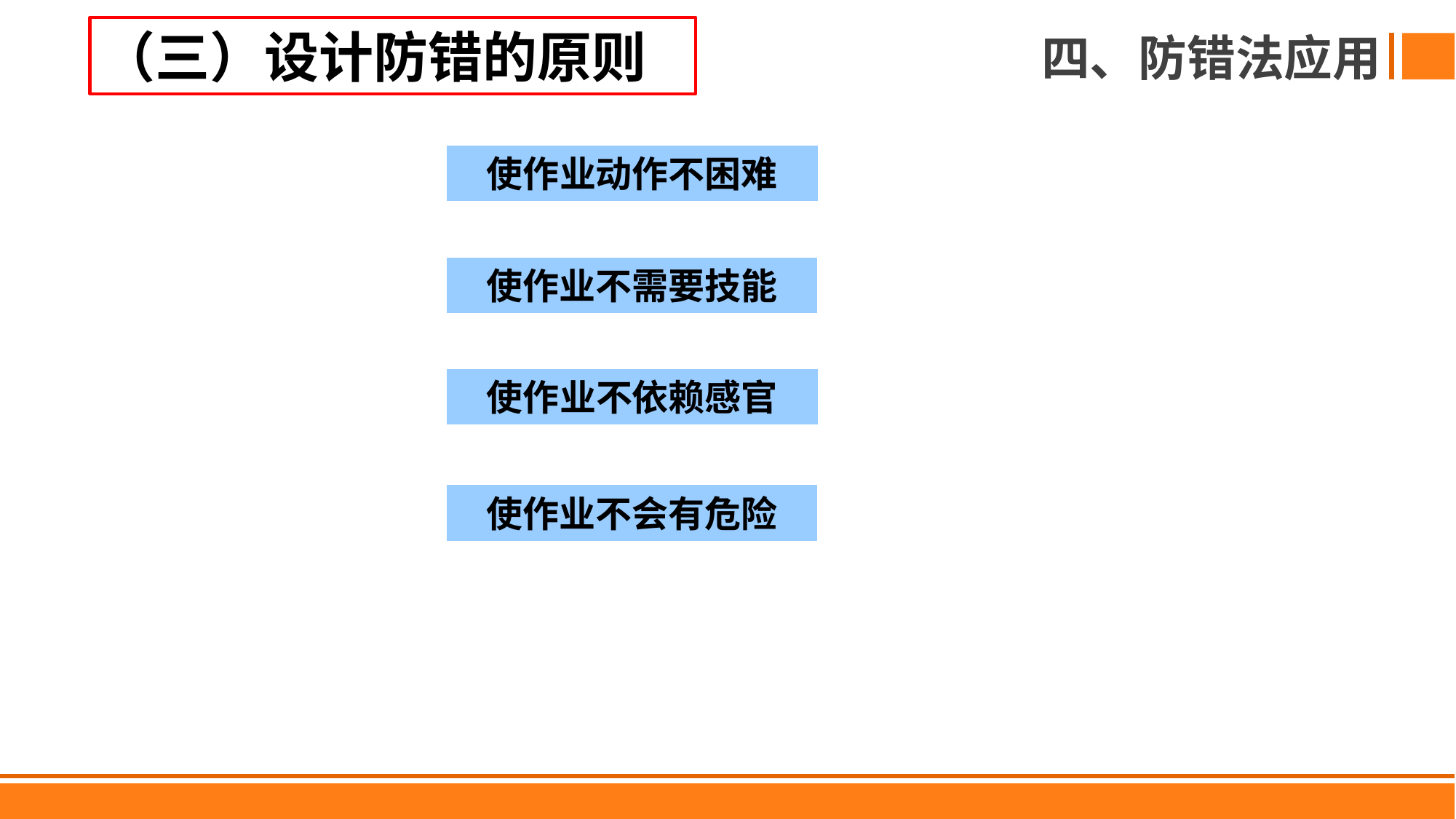

（三）设计防错的原则
四、防错法应用
使作业动作不困难
使作业不需要技能
使作业不依赖感官
使作业不会有危险